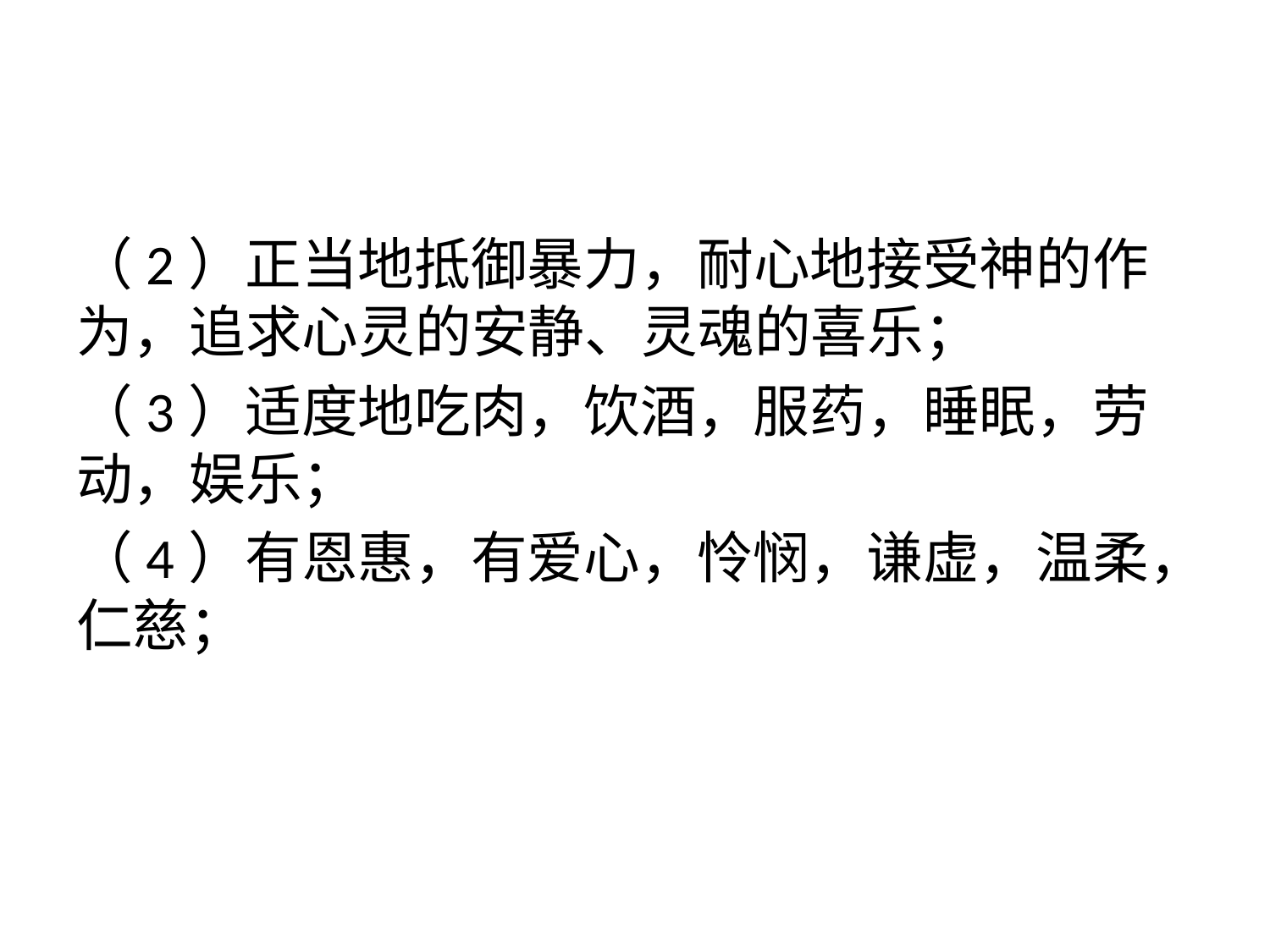

#
（2）正当地抵御暴力，耐心地接受神的作为，追求心灵的安静、灵魂的喜乐；
（3）适度地吃肉，饮酒，服药，睡眠，劳动，娱乐；
（4）有恩惠，有爱心，怜悯，谦虚，温柔，仁慈；